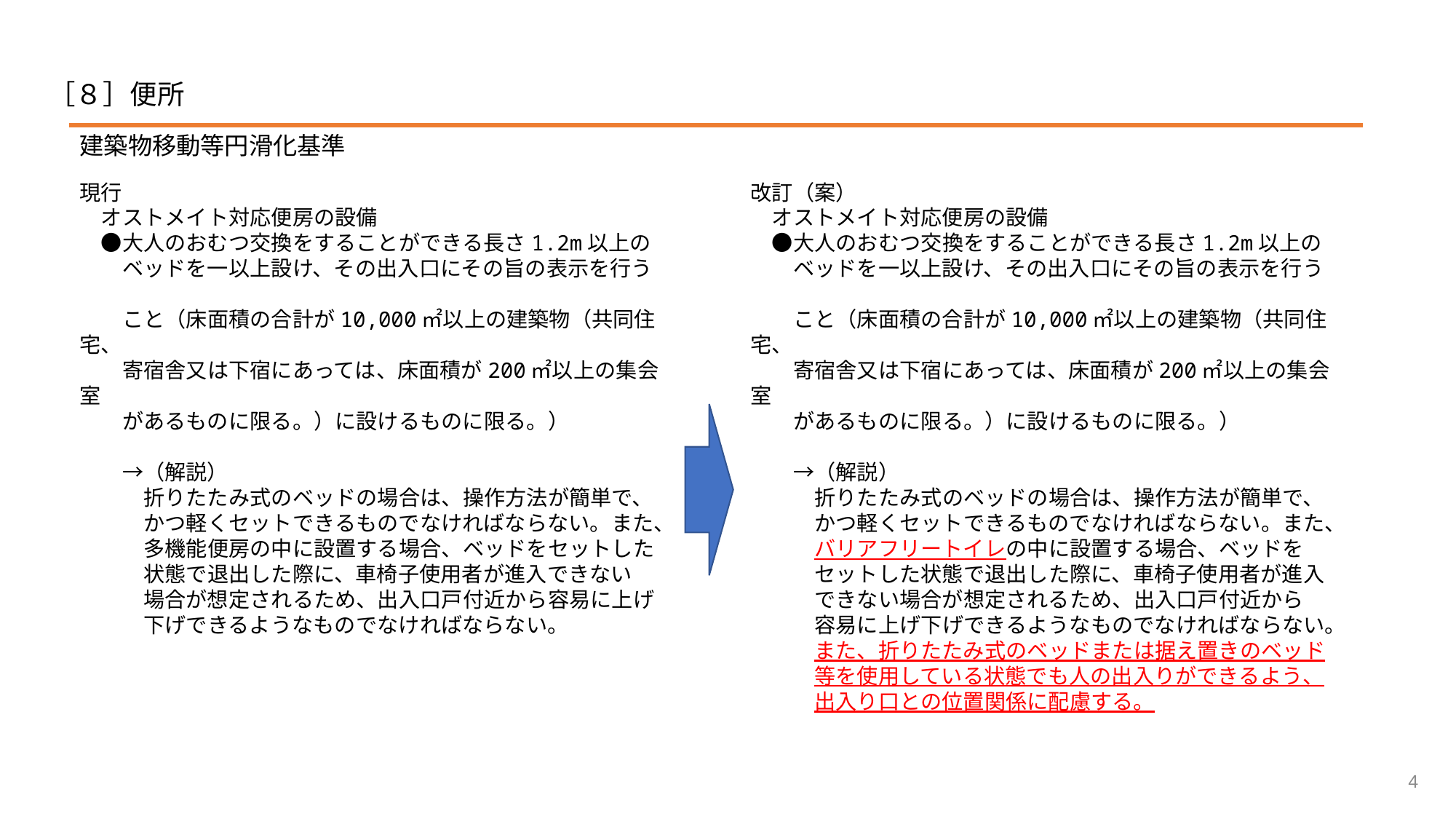

# ［８］便所
建築物移動等円滑化基準
現行
　オストメイト対応便房の設備
　●大人のおむつ交換をすることができる長さ1.2m以上の
　　ベッドを一以上設け、その出入口にその旨の表示を行う
　　こと（床面積の合計が10,000㎡以上の建築物（共同住宅、
　　寄宿舎又は下宿にあっては、床面積が200㎡以上の集会室
　　があるものに限る。）に設けるものに限る。）

　　→（解説）
　　　折りたたみ式のベッドの場合は、操作方法が簡単で、
　　　かつ軽くセットできるものでなければならない。また、
　　　多機能便房の中に設置する場合、ベッドをセットした
　　　状態で退出した際に、車椅子使用者が進入できない
　　　場合が想定されるため、出入口戸付近から容易に上げ
　　　下げできるようなものでなければならない。

改訂（案）
　オストメイト対応便房の設備
　●大人のおむつ交換をすることができる長さ1.2m以上の
　　ベッドを一以上設け、その出入口にその旨の表示を行う
　　こと（床面積の合計が10,000㎡以上の建築物（共同住宅、
　　寄宿舎又は下宿にあっては、床面積が200㎡以上の集会室
　　があるものに限る。）に設けるものに限る。）

　　→（解説）
　　　折りたたみ式のベッドの場合は、操作方法が簡単で、
　　　かつ軽くセットできるものでなければならない。また、
　　　バリアフリートイレの中に設置する場合、ベッドを
　　　セットした状態で退出した際に、車椅子使用者が進入
　　　できない場合が想定されるため、出入口戸付近から
　　　容易に上げ下げできるようなものでなければならない。
　　　また、折りたたみ式のベッドまたは据え置きのベッド
　　　等を使用している状態でも人の出入りができるよう、
　　　出入り口との位置関係に配慮する。

4